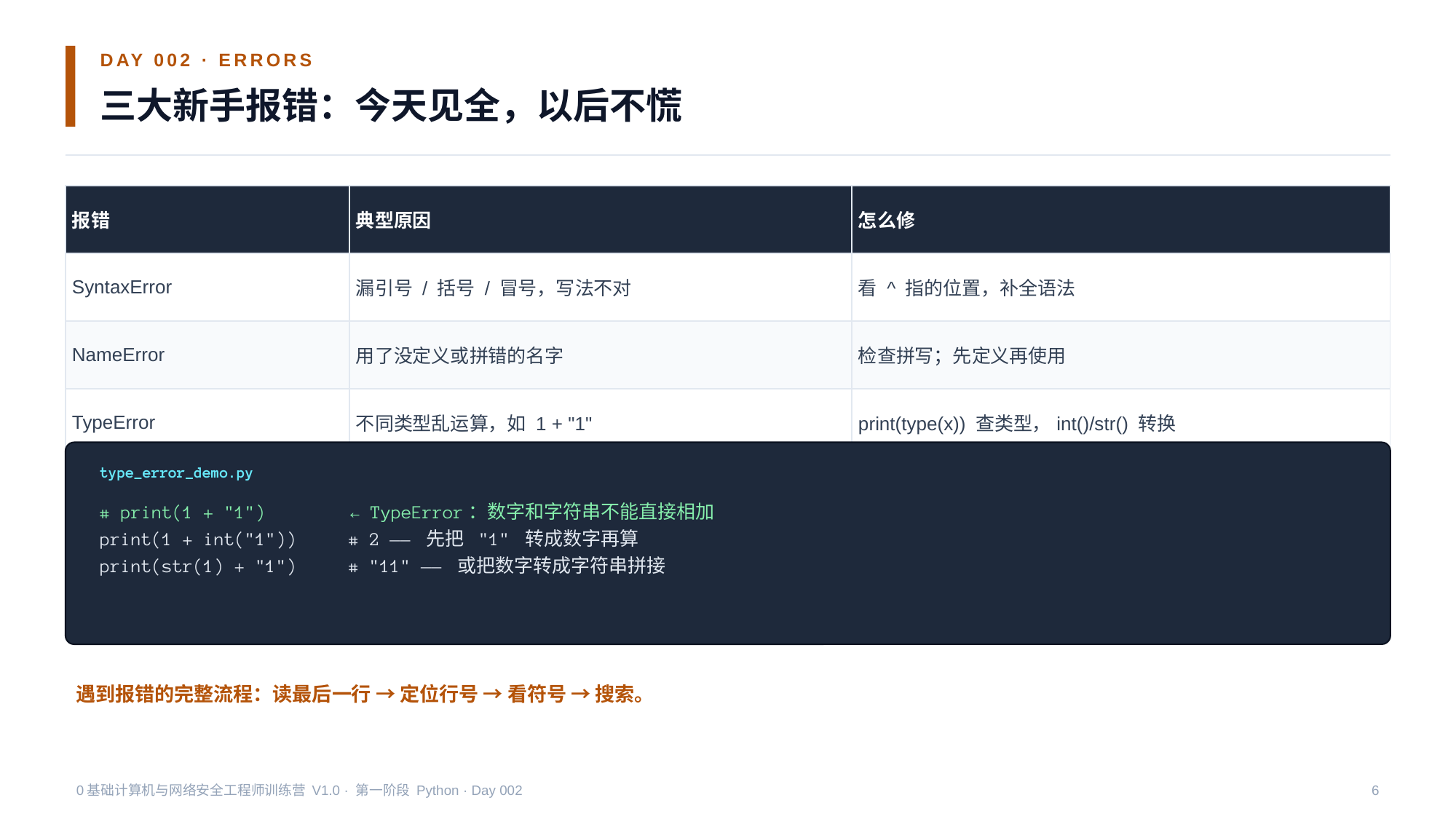

DAY 002 · ERRORS

三大新手报错：今天见全，以后不慌

| 报错 | 典型原因 | 怎么修 |
| --- | --- | --- |
| SyntaxError | 漏引号 / 括号 / 冒号，写法不对 | 看 ^ 指的位置，补全语法 |
| NameError | 用了没定义或拼错的名字 | 检查拼写；先定义再使用 |
| TypeError | 不同类型乱运算，如 1 + "1" | print(type(x)) 查类型，int()/str() 转换 |

type_error_demo.py
# print(1 + "1")        ← TypeError：数字和字符串不能直接相加
print(1 + int("1"))     # 2 —— 先把 "1" 转成数字再算
print(str(1) + "1")     # "11" —— 或把数字转成字符串拼接

遇到报错的完整流程：读最后一行 → 定位行号 → 看符号 → 搜索。
0基础计算机与网络安全工程师训练营 V1.0 · 第一阶段 Python · Day 002
6